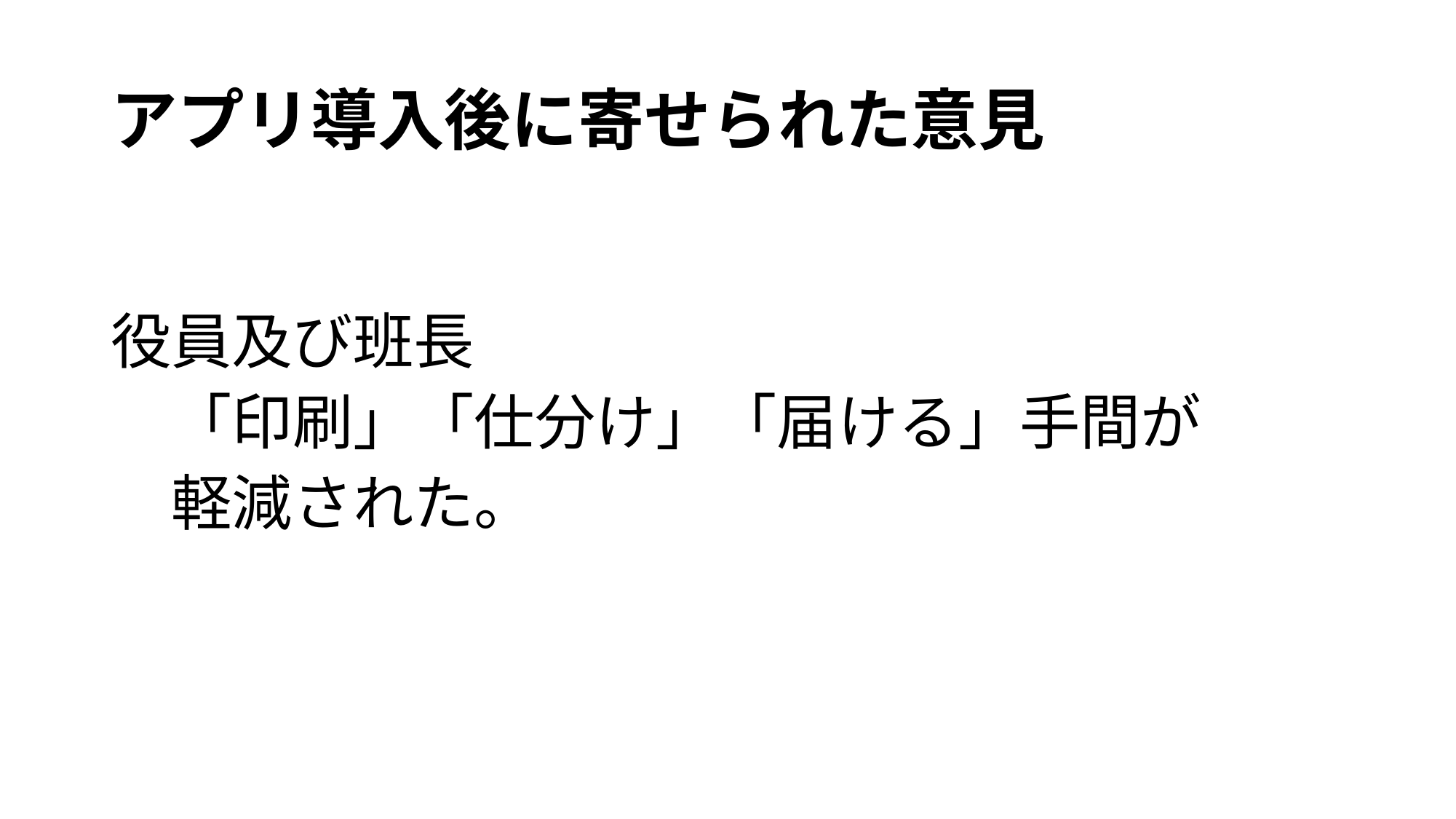

# アプリ導入後に寄せられた意見

役員及び班長
　「印刷」「仕分け」「届ける」手間が
　軽減された。